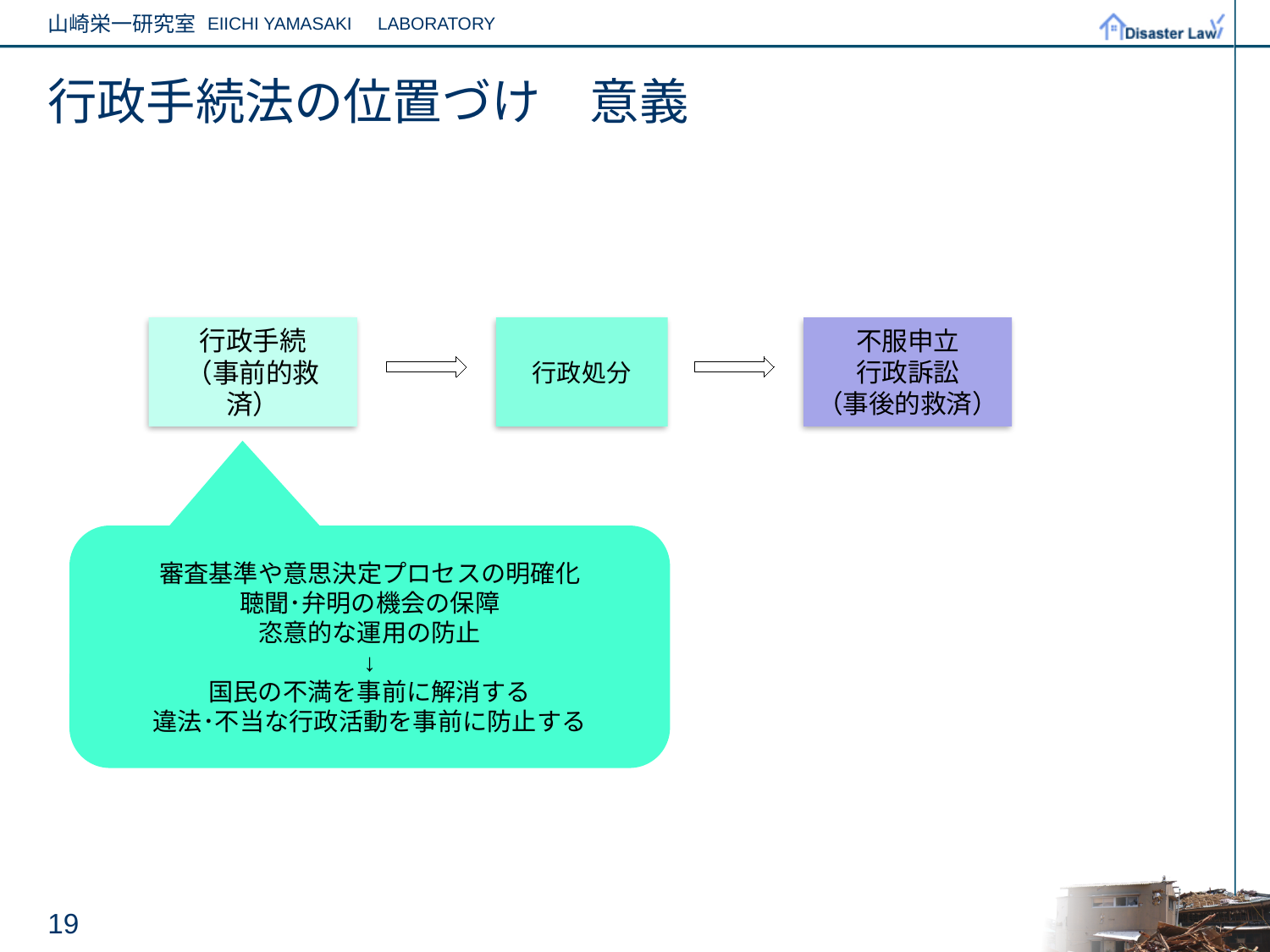

# 行政手続法の位置づけ　意義
行政手続
（事前的救済）
行政処分
不服申立
行政訴訟
（事後的救済）

審査基準や意思決定プロセスの明確化
聴聞･弁明の機会の保障
恣意的な運用の防止
↓
国民の不満を事前に解消する
違法･不当な行政活動を事前に防止する
19